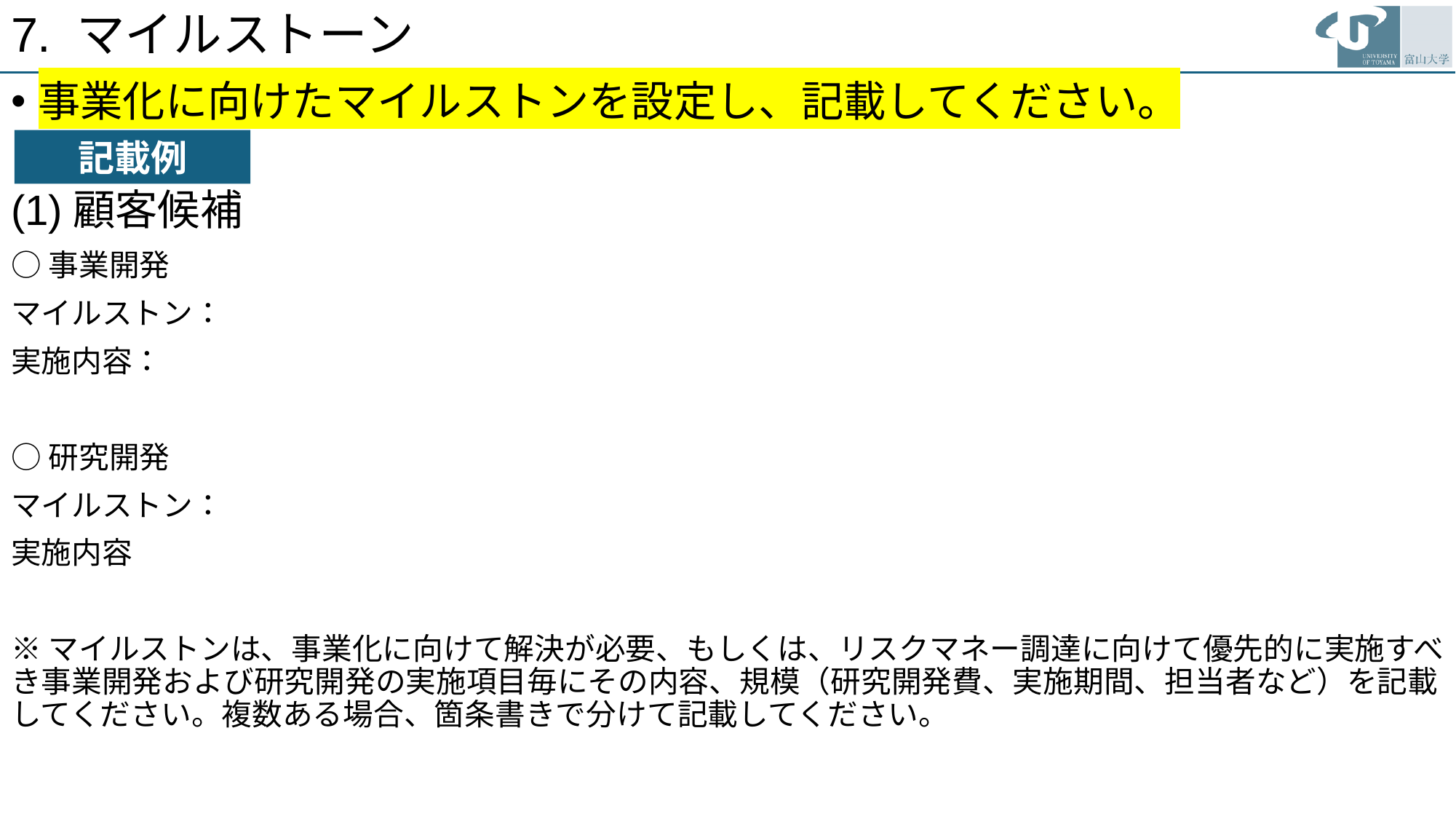

# 7. マイルストーン
事業化に向けたマイルストンを設定し、記載してください。
記載例
(1)顧客候補
○事業開発
マイルストン：
実施内容：

○研究開発
マイルストン：
実施内容

※マイルストンは、事業化に向けて解決が必要、もしくは、リスクマネー調達に向けて優先的に実施すべき事業開発および研究開発の実施項目毎にその内容、規模（研究開発費、実施期間、担当者など）を記載してください。複数ある場合、箇条書きで分けて記載してください。